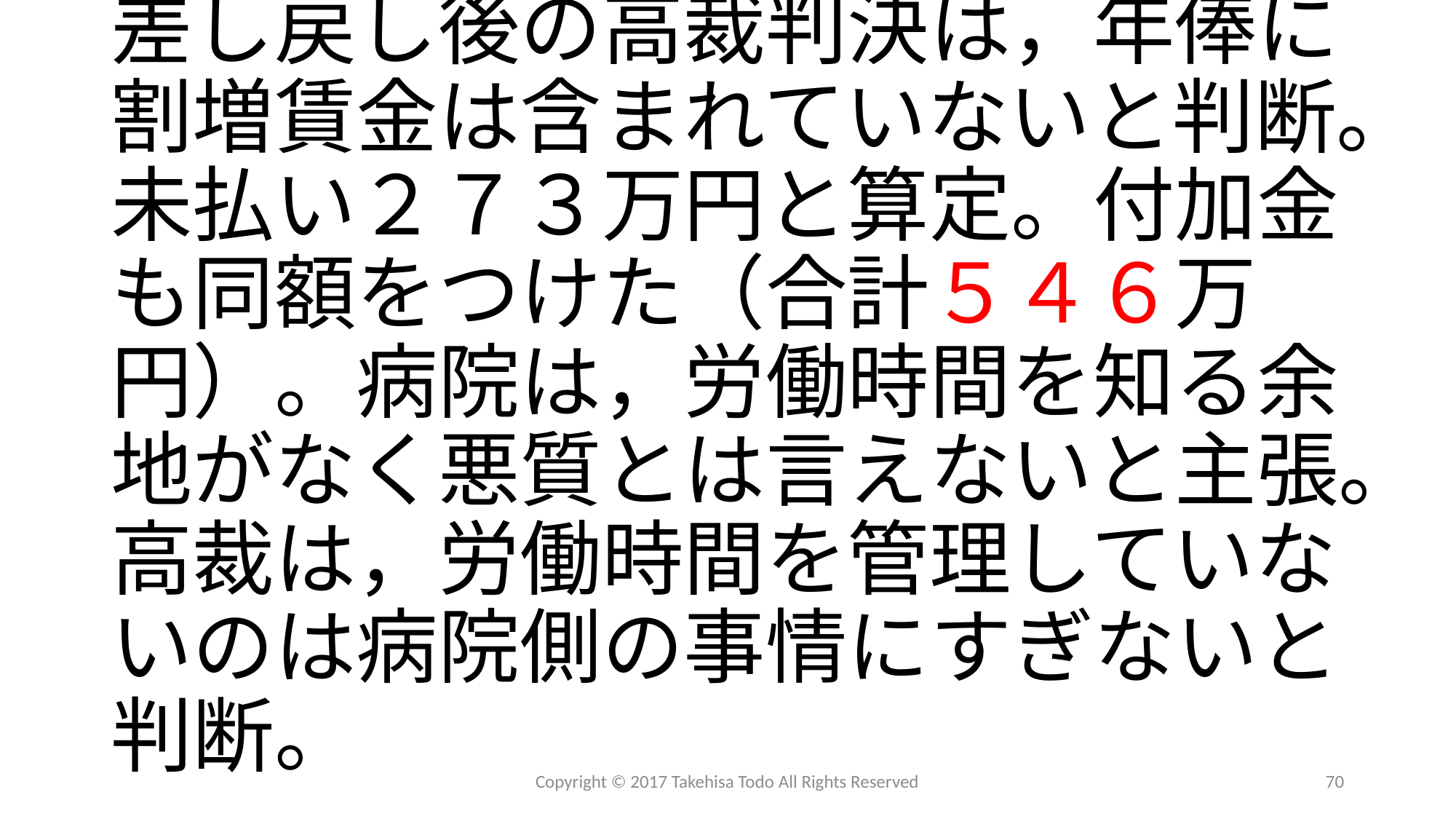

# 差し戻し後の高裁判決は，年俸に割増賃金は含まれていないと判断。未払い２７３万円と算定。付加金も同額をつけた（合計５４６万円）。病院は，労働時間を知る余地がなく悪質とは言えないと主張。高裁は，労働時間を管理していないのは病院側の事情にすぎないと判断。
Copyright © 2017 Takehisa Todo All Rights Reserved
70